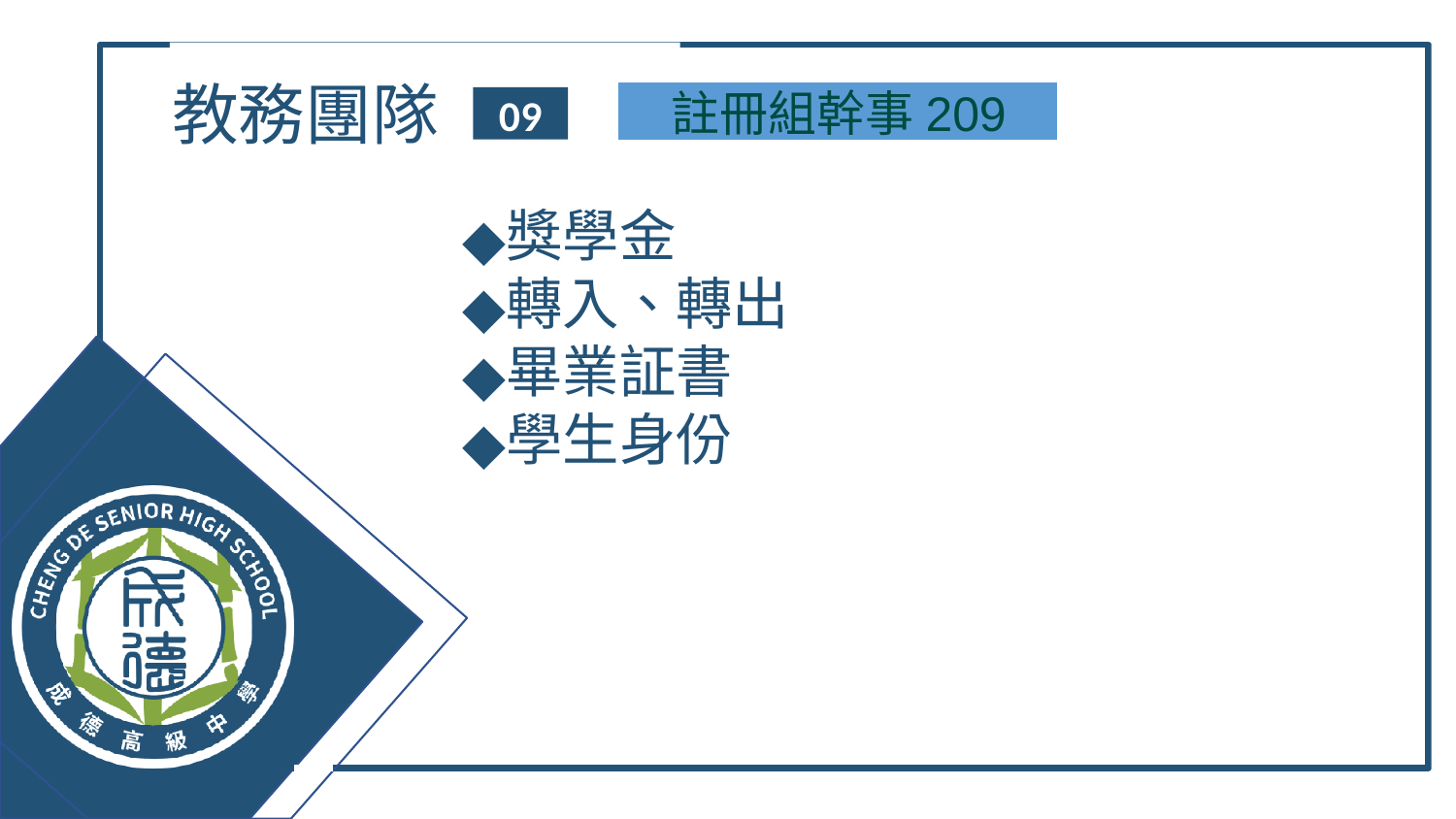

# 教務團隊
註冊組幹事209
09
獎學金
轉入、轉出
畢業証書
學生身份